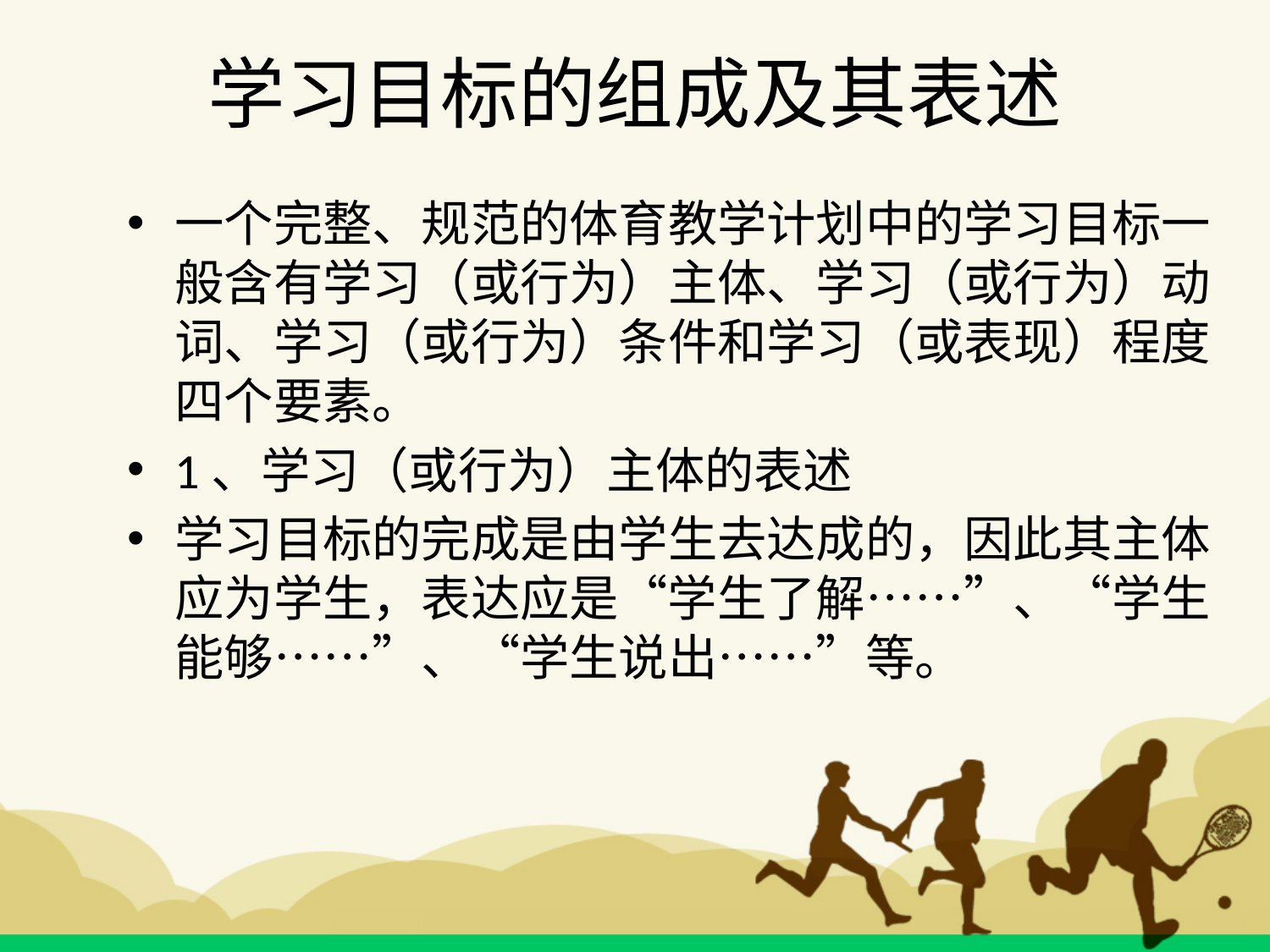

# 学习目标的组成及其表述
一个完整、规范的体育教学计划中的学习目标一般含有学习（或行为）主体、学习（或行为）动词、学习（或行为）条件和学习（或表现）程度四个要素。
1、学习（或行为）主体的表述
学习目标的完成是由学生去达成的，因此其主体应为学生，表达应是“学生了解……”、“学生能够……”、“学生说出……”等。